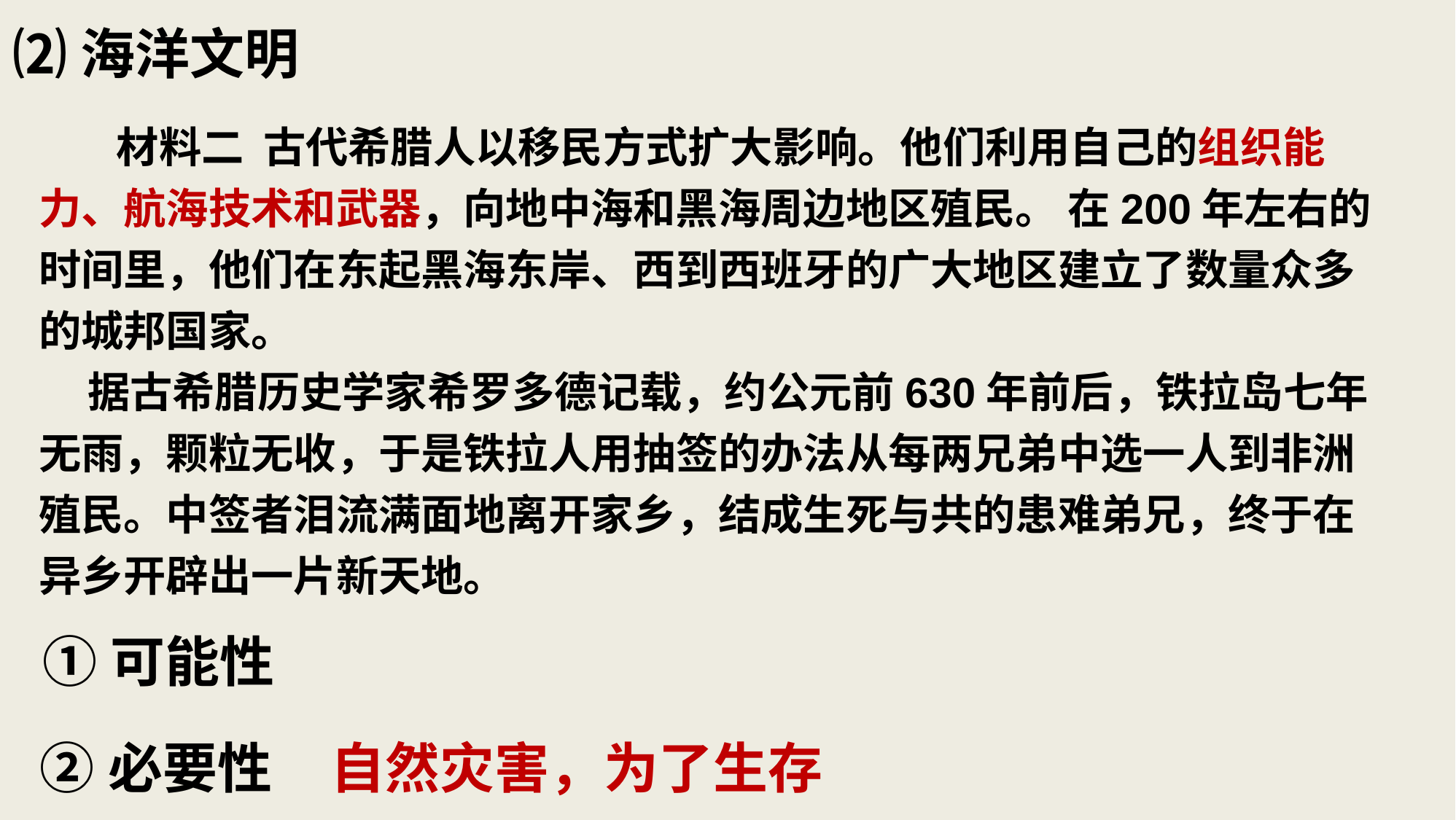

⑵海洋文明
       材料二  古代希腊人以移民方式扩大影响。他们利用自己的组织能力、航海技术和武器，向地中海和黑海周边地区殖民。 在200年左右的时间里，他们在东起黑海东岸、西到西班牙的广大地区建立了数量众多的城邦国家。
    据古希腊历史学家希罗多德记载，约公元前630年前后，铁拉岛七年无雨，颗粒无收，于是铁拉人用抽签的办法从每两兄弟中选一人到非洲殖民。中签者泪流满面地离开家乡，结成生死与共的患难弟兄，终于在异乡开辟出一片新天地。
①可能性
②必要性
自然灾害，为了生存